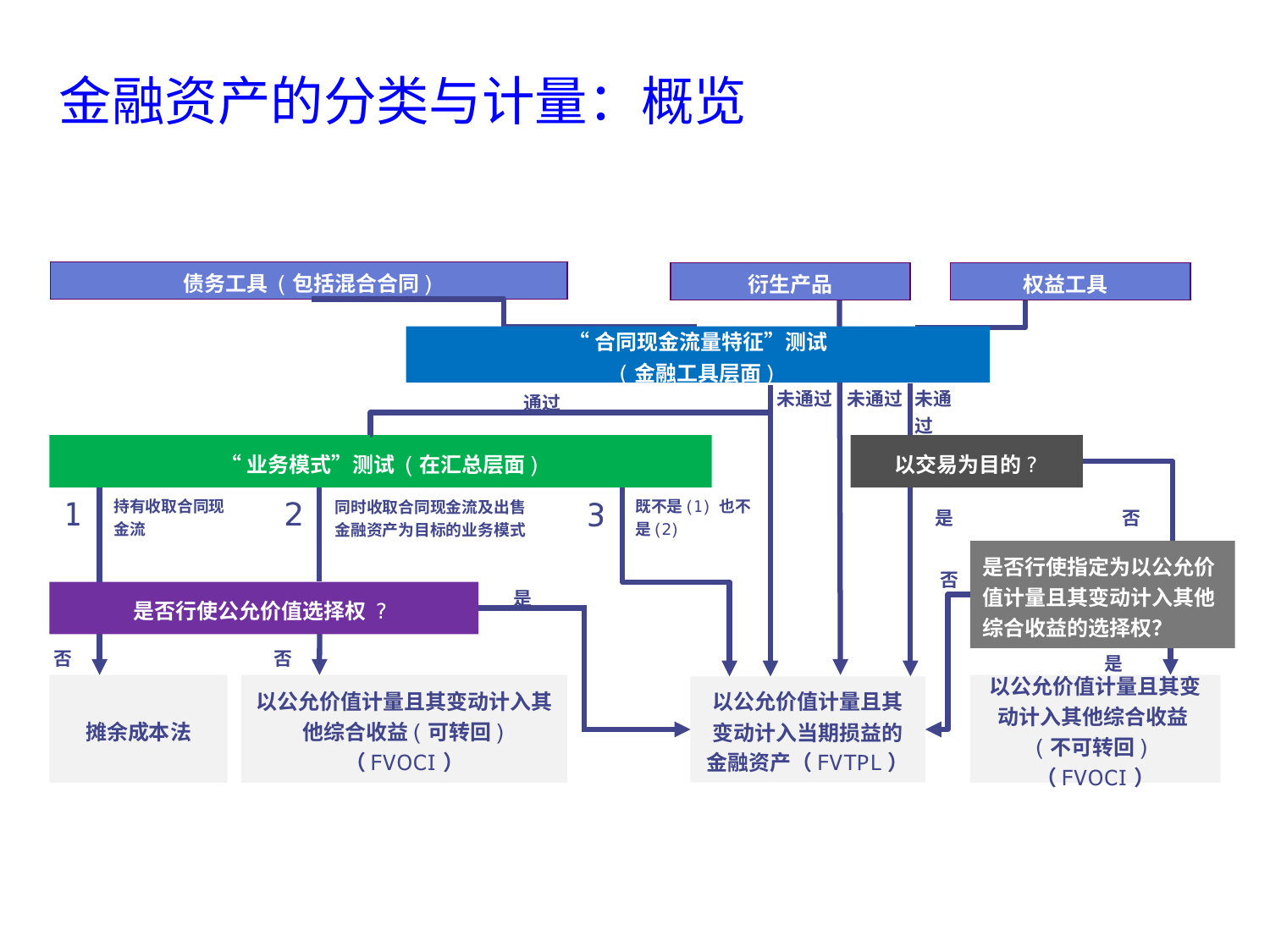

# 金融资产的分类与计量：概览
债务工具 (包括混合合同)
衍生产品
权益工具
“合同现金流量特征”测试
(金融工具层面)

未通过
未通过
未通过
通过
“业务模式”测试 (在汇总层面)
以交易为目的?
持有收取合同现金流
既不是(1) 也不是(2)
同时收取合同现金流及出售金融资产为目标的业务模式
2
1
3
是
否
是否行使指定为以公允价值计量且其变动计入其他综合收益的选择权？
否
是
是否行使公允价值选择权 ?
否
否
是
摊余成本法
以公允价值计量且其变动计入其他综合收益(可转回)
（FVOCI）
以公允价值计量且其变动计入其他综合收益(不可转回)（FVOCI）
以公允价值计量且其变动计入当期损益的金融资产（FVTPL）
27